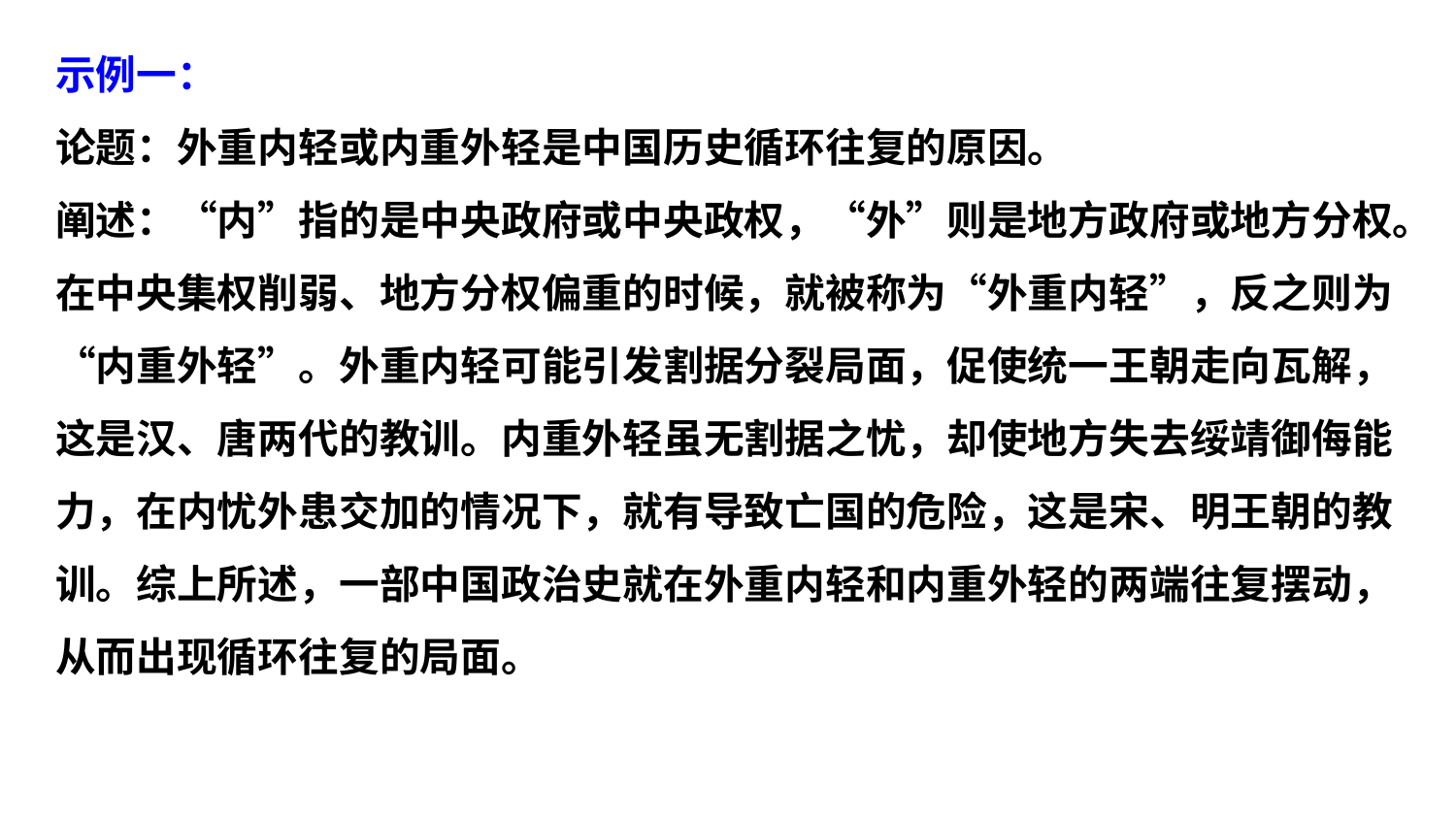

示例一：
论题：外重内轻或内重外轻是中国历史循环往复的原因。
阐述：“内”指的是中央政府或中央政权，“外”则是地方政府或地方分权。在中央集权削弱、地方分权偏重的时候，就被称为“外重内轻”，反之则为“内重外轻”。外重内轻可能引发割据分裂局面，促使统一王朝走向瓦解，这是汉、唐两代的教训。内重外轻虽无割据之忧，却使地方失去绥靖御侮能力，在内忧外患交加的情况下，就有导致亡国的危险，这是宋、明王朝的教训。综上所述，一部中国政治史就在外重内轻和内重外轻的两端往复摆动，从而出现循环往复的局面。